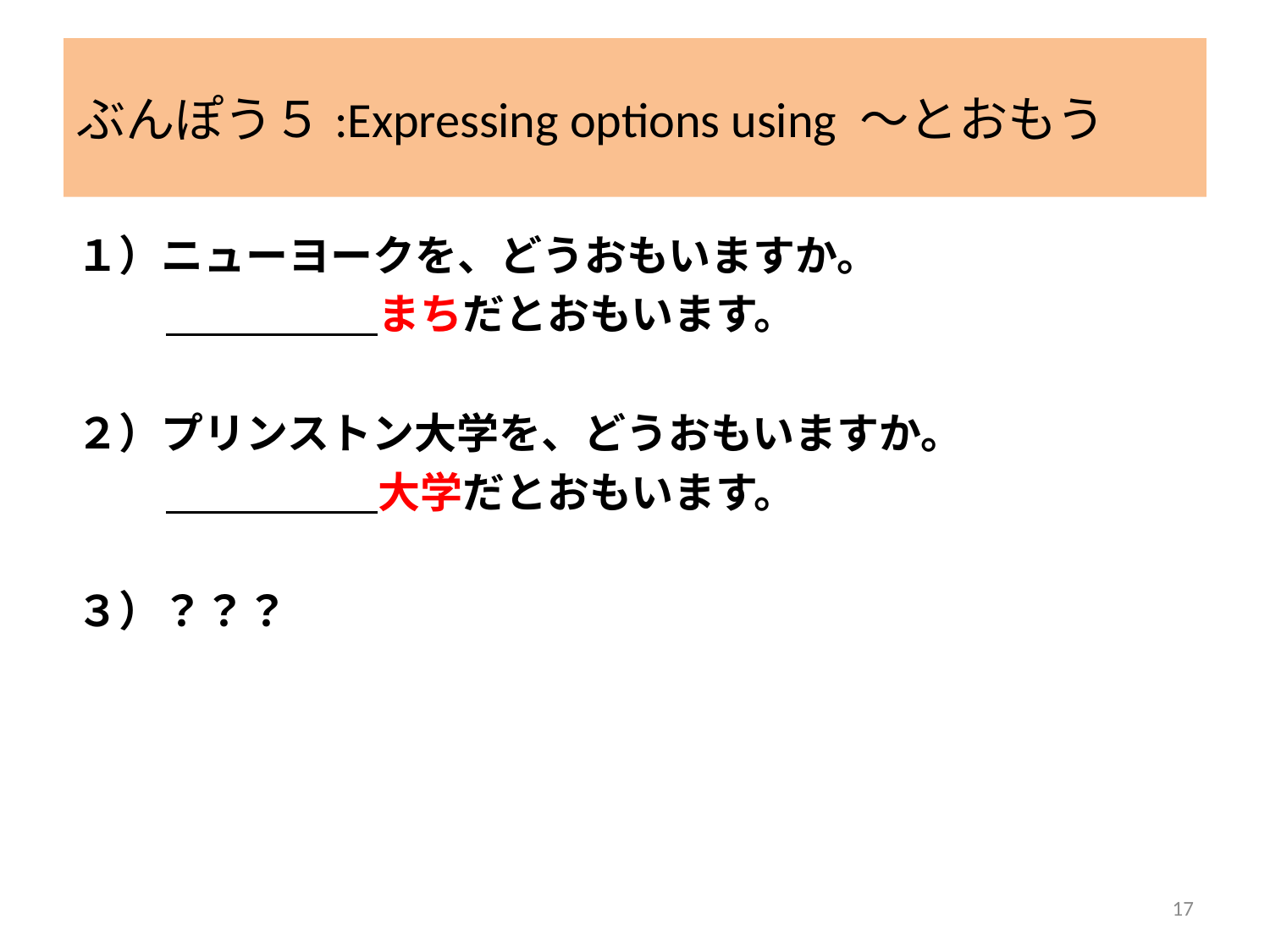

# ぶんぽう５:Expressing options using ～とおもう
１）ニューヨークを、どうおもいますか。
	　　　　　　まちだとおもいます。

２）プリンストン大学を、どうおもいますか。
	　　　　　　大学だとおもいます。

３）？？？
17